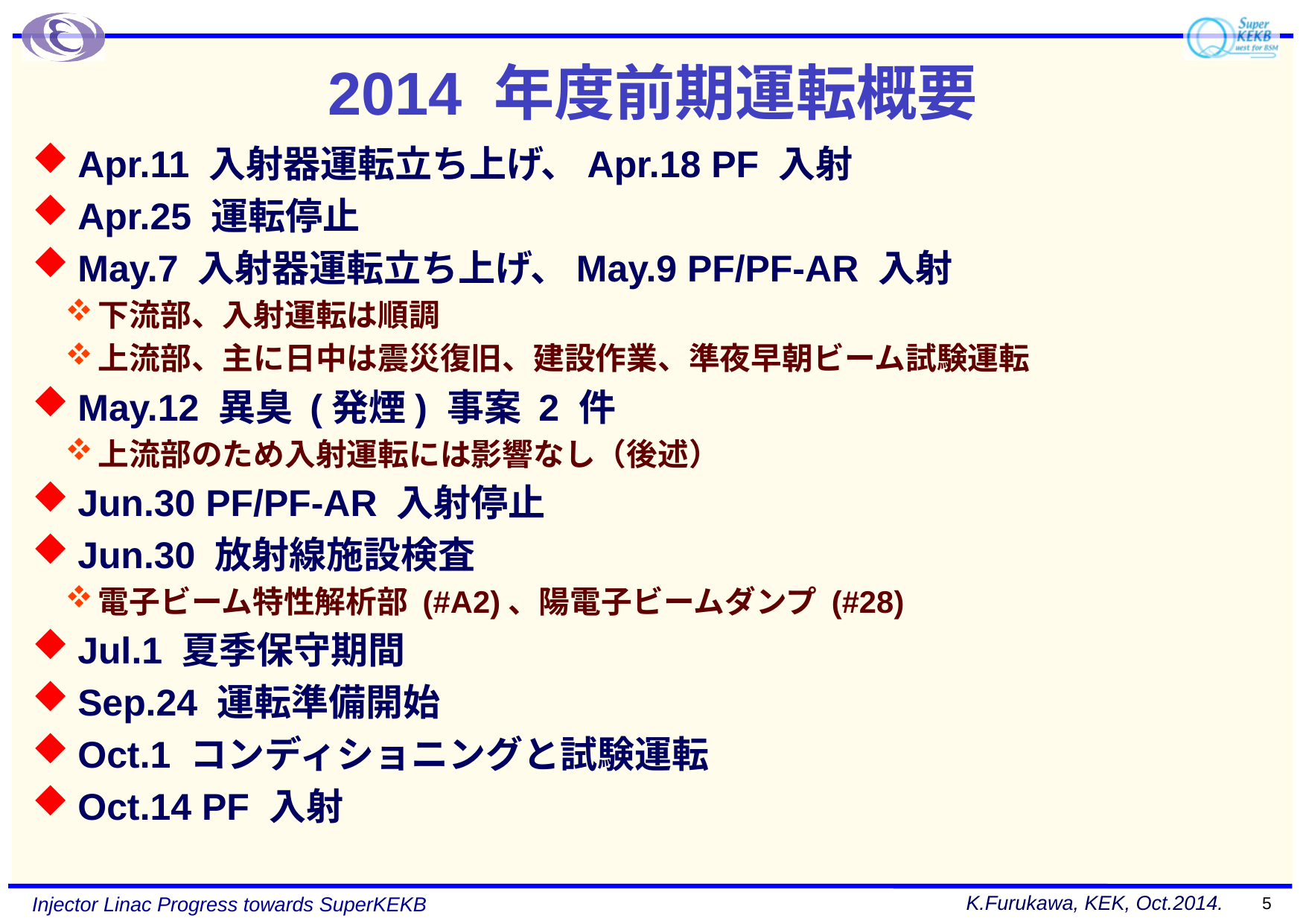

# 2014 年度前期運転概要
Apr.11 入射器運転立ち上げ、Apr.18 PF 入射
Apr.25 運転停止
May.7 入射器運転立ち上げ、May.9 PF/PF-AR 入射
下流部、入射運転は順調
上流部、主に日中は震災復旧、建設作業、準夜早朝ビーム試験運転
May.12 異臭 (発煙) 事案 2 件
上流部のため入射運転には影響なし（後述）
Jun.30 PF/PF-AR 入射停止
Jun.30 放射線施設検査
電子ビーム特性解析部 (#A2)、陽電子ビームダンプ (#28)
Jul.1 夏季保守期間
Sep.24 運転準備開始
Oct.1 コンディショニングと試験運転
Oct.14 PF 入射

5